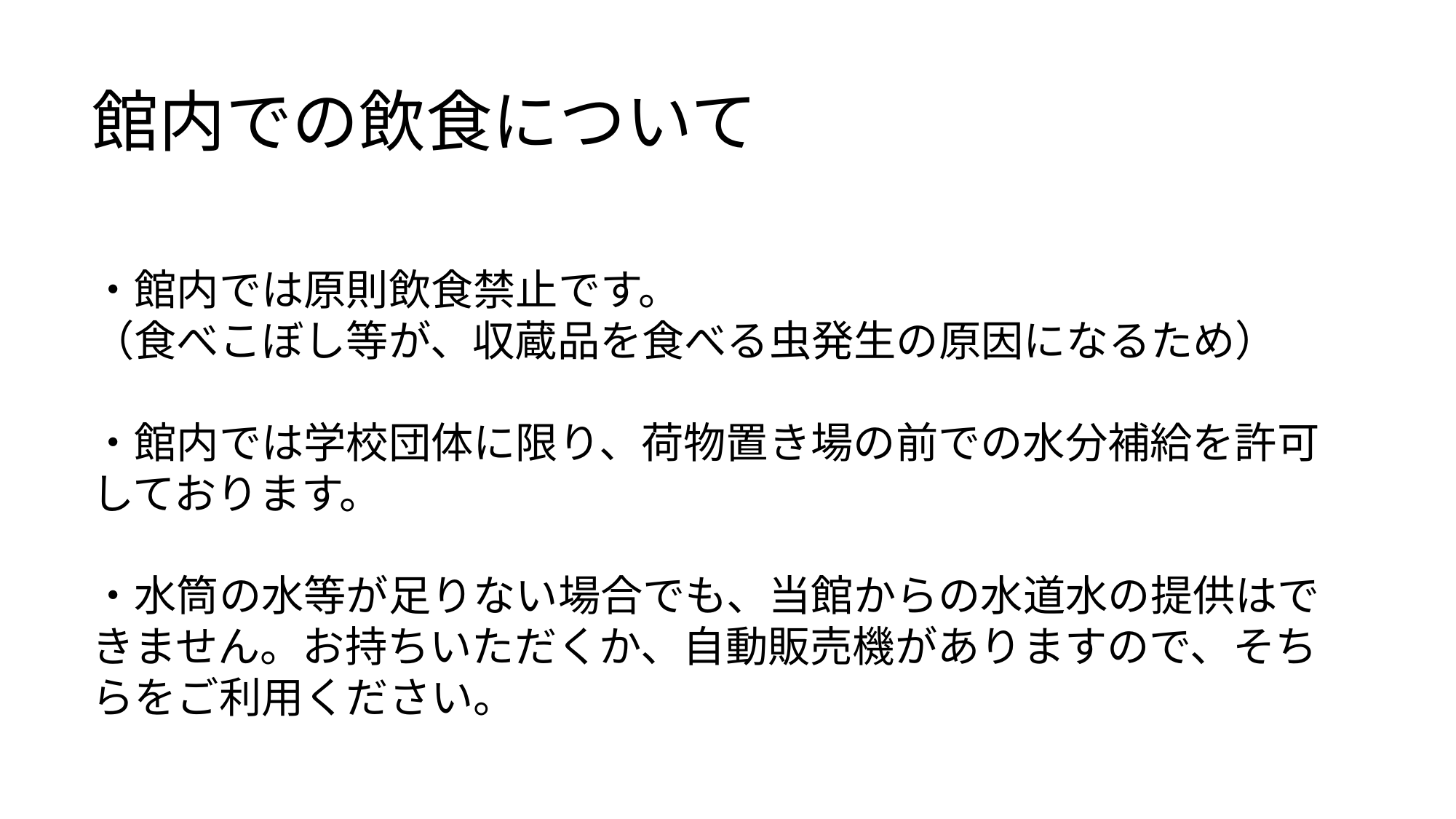

# 館内での飲食について
・館内では原則飲食禁止です。
（食べこぼし等が、収蔵品を食べる虫発生の原因になるため）

・館内では学校団体に限り、荷物置き場の前での水分補給を許可しております。

・水筒の水等が足りない場合でも、当館からの水道水の提供はできません。お持ちいただくか、自動販売機がありますので、そちらをご利用ください。